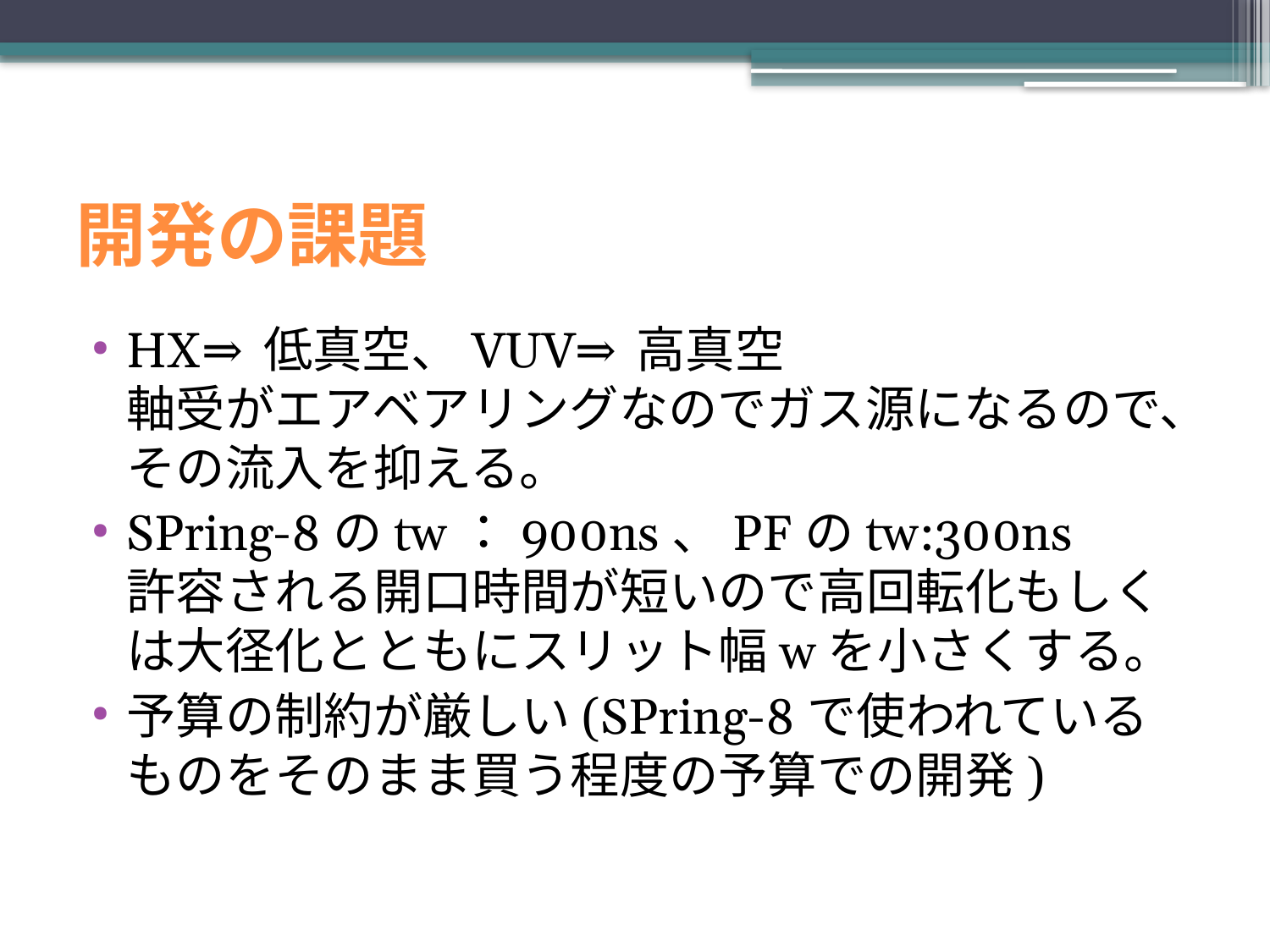

# 開発の課題
HX⇒低真空、VUV⇒高真空
軸受がエアベアリングなのでガス源になるので、その流入を抑える。
SPring-8のtw：900ns、PFのtw:300ns
許容される開口時間が短いので高回転化もしくは大径化とともにスリット幅wを小さくする。
予算の制約が厳しい(SPring-8で使われているものをそのまま買う程度の予算での開発)